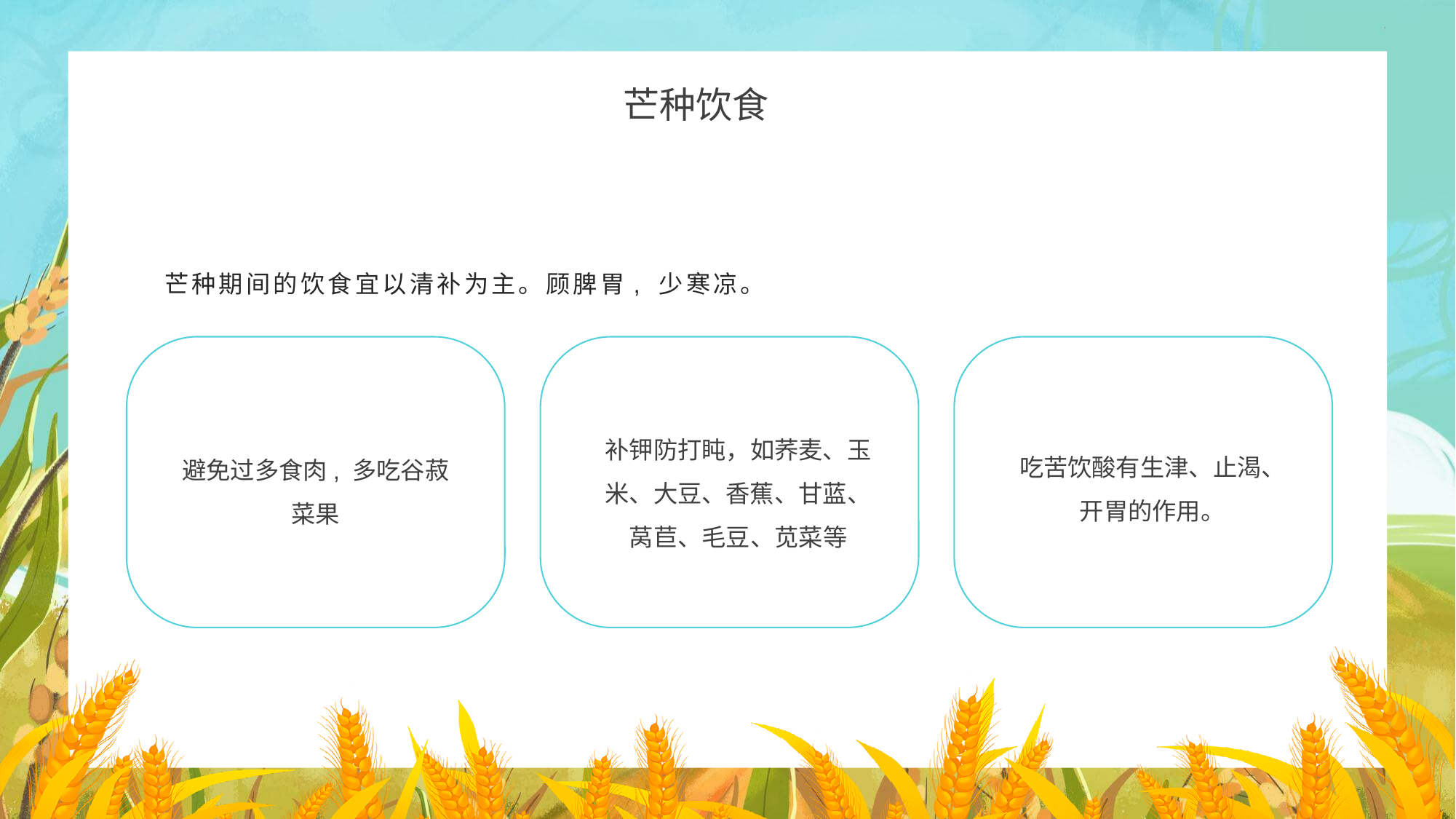

芒种期间的饮食宜以清补为主。顾脾胃, 少寒凉。

避免过多食肉, 多吃谷菽菜果

补钾防打盹，如荞麦、玉米、大豆、香蕉、甘蓝、莴苣、毛豆、苋菜等

吃苦饮酸有生津、止渴、开胃的作用。